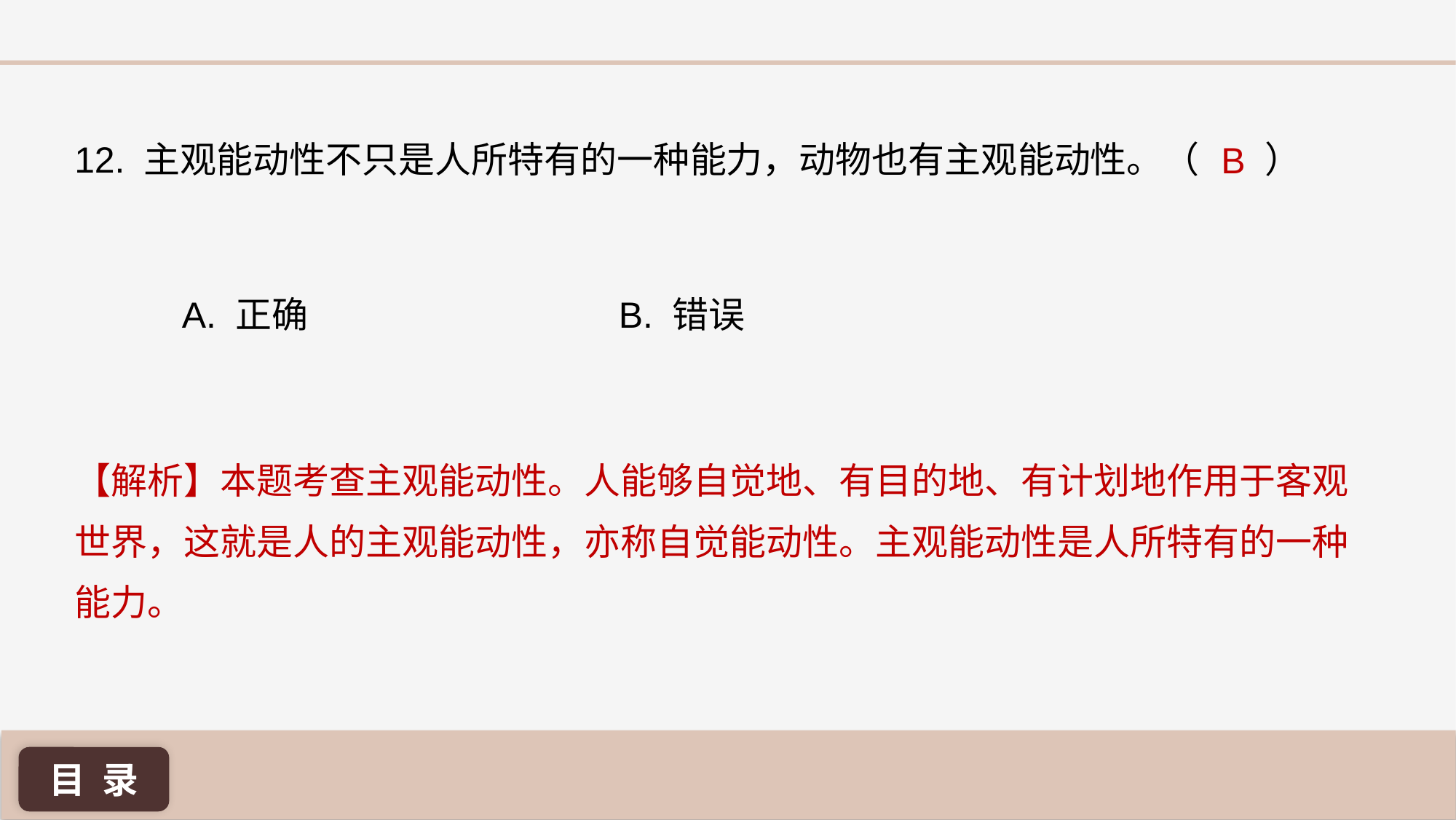

B
12. 主观能动性不只是人所特有的一种能力，动物也有主观能动性。（        ）
A. 正确 			B. 错误
【解析】本题考查主观能动性。人能够自觉地、有目的地、有计划地作用于客观世界，这就是人的主观能动性，亦称自觉能动性。主观能动性是人所特有的一种能力。